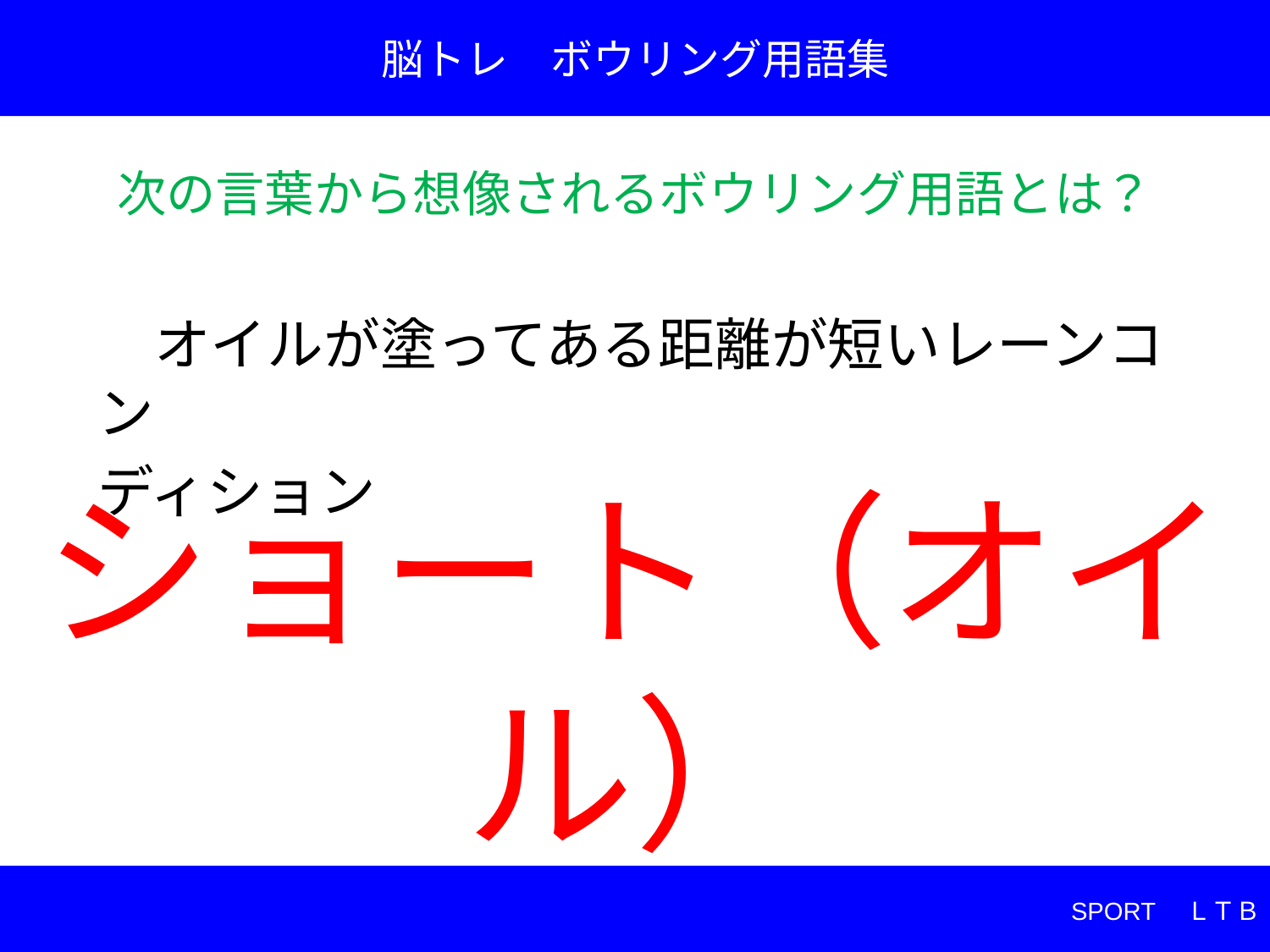

脳トレ　ボウリング用語集
次の言葉から想像されるボウリング用語とは？
　オイルが塗ってある距離が短いレーンコン
ディション
# ショート（オイル）
SPORT　ＬＴＢ